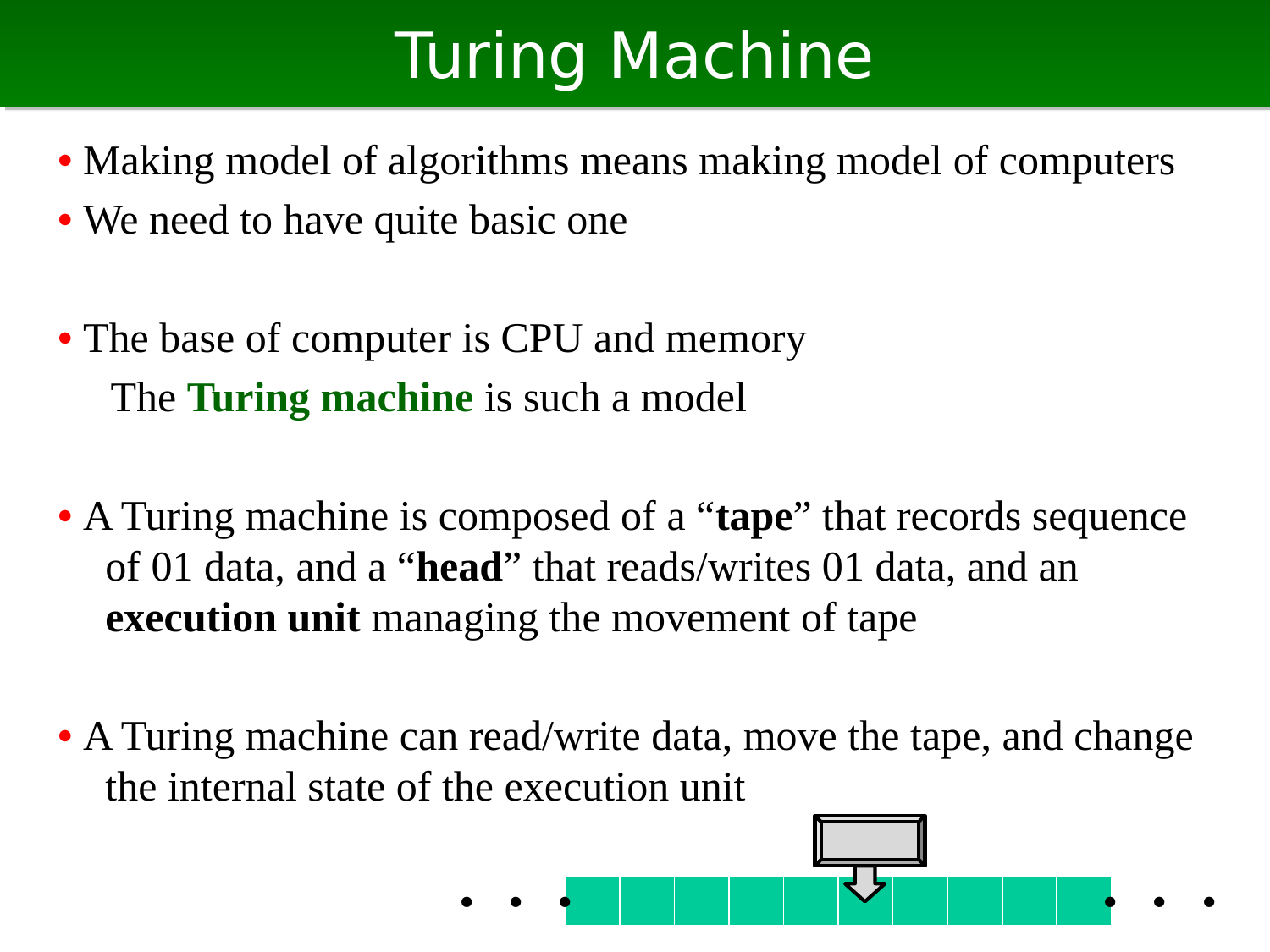

# Turing Machine
• Making model of algorithms means making model of computers
• We need to have quite basic one

• The base of computer is CPU and memory
     The Turing machine is such a model

• A Turing machine is composed of a “tape” that records sequence of 01 data, and a “head” that reads/writes 01 data, and an execution unit managing the movement of tape

• A Turing machine can read/write data, move the tape, and change the internal state of the execution unit

・・・
・・・

|  |  |  |  |  |  |  |  |  |  |
| --- | --- | --- | --- | --- | --- | --- | --- | --- | --- |